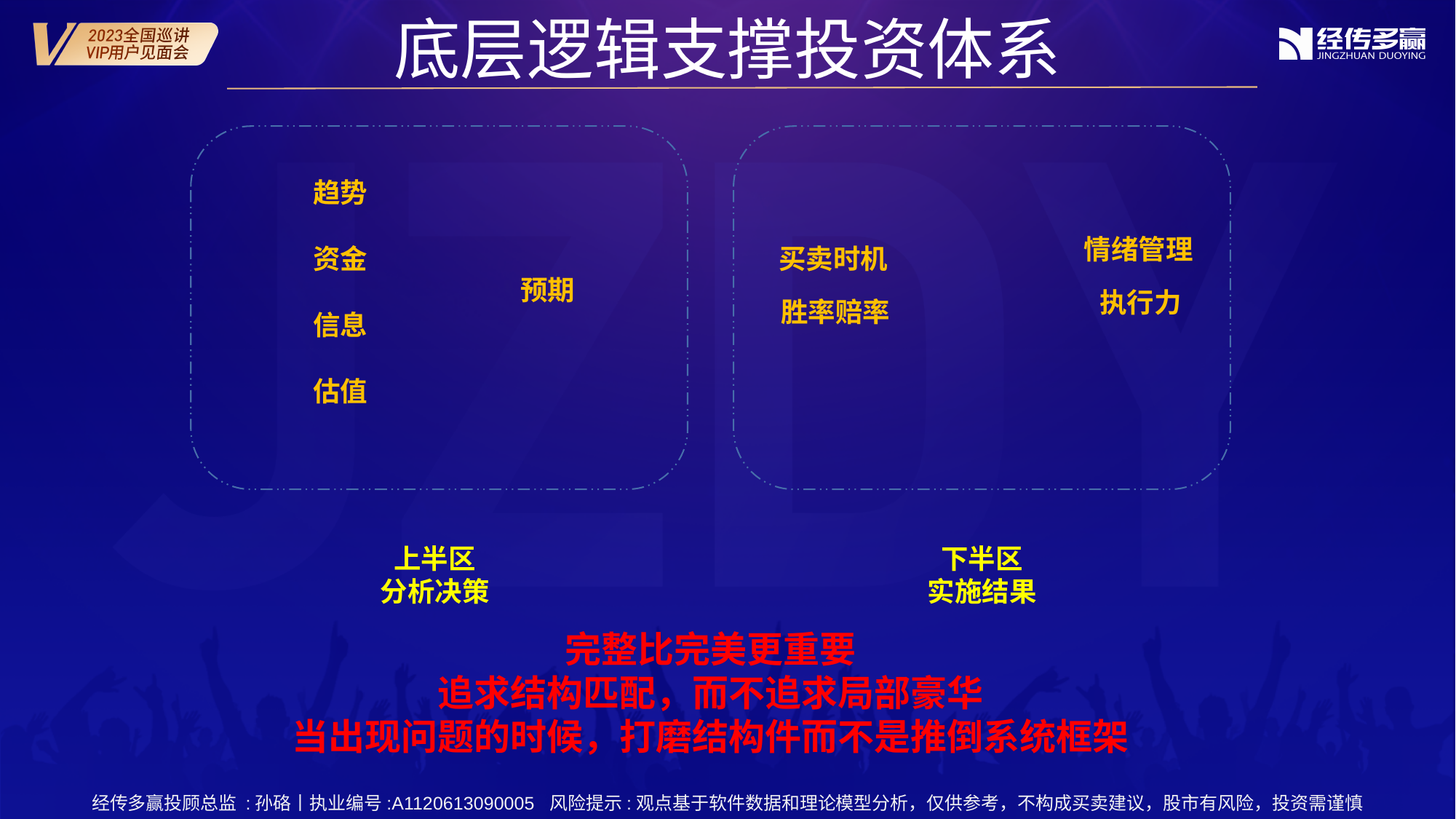

底层逻辑支撑投资体系

趋势
情绪管理
资金
买卖时机
预期
执行力
胜率赔率
信息
估值
上半区
分析决策
下半区
实施结果
完整比完美更重要
追求结构匹配，而不追求局部豪华
当出现问题的时候，打磨结构件而不是推倒系统框架